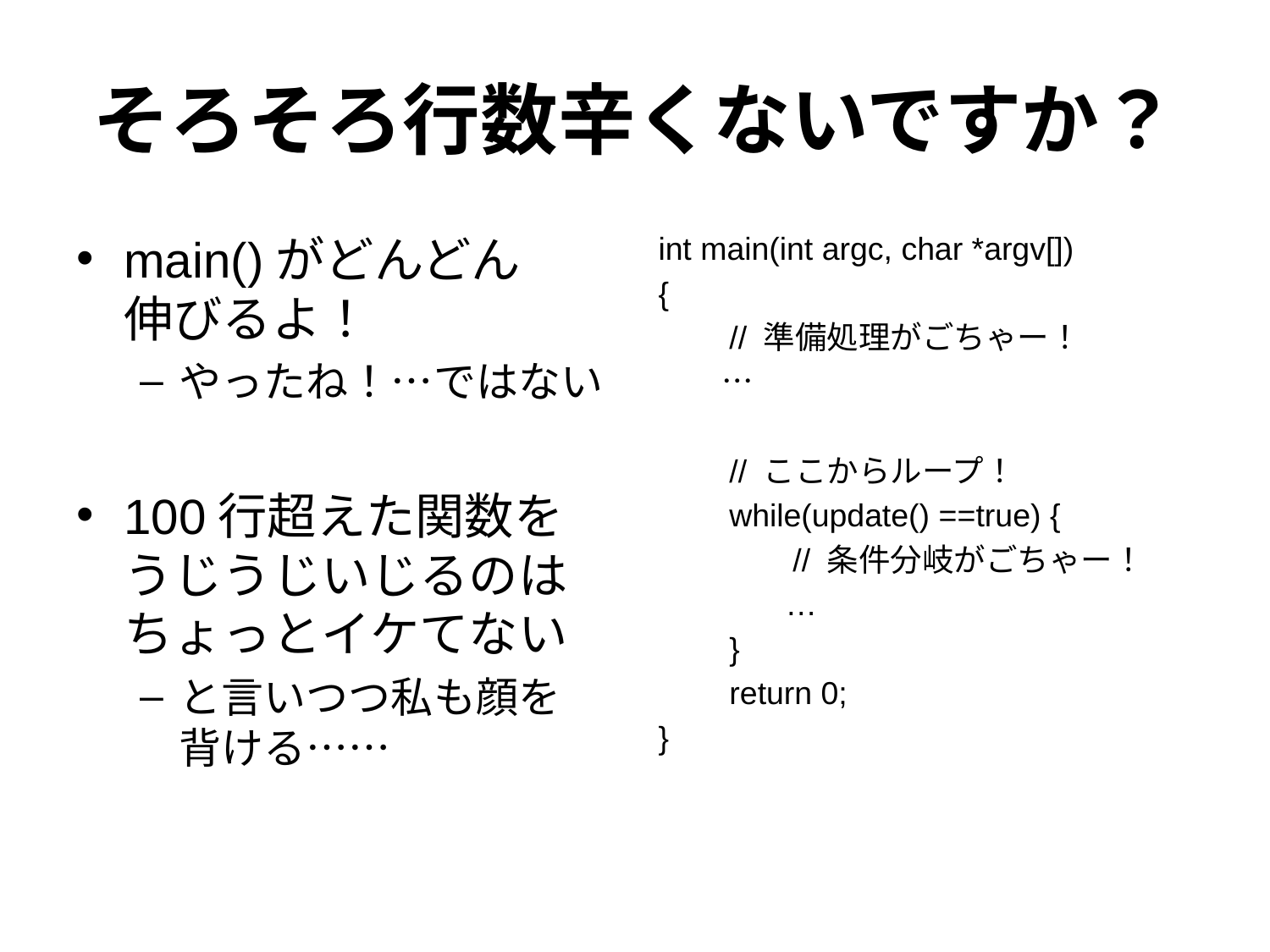

# そろそろ行数辛くないですか？
main()がどんどん
伸びるよ！
やったね！…ではない

100行超えた関数を
うじうじいじるのはちょっとイケてない
と言いつつ私も顔を
背ける……
int main(int argc, char *argv[])
{
　　// 準備処理がごちゃー！
　　…

　　// ここからループ！
　　while(update() ==true) {
　　　　// 条件分岐がごちゃー！
	…
　　}
　　return 0;
}